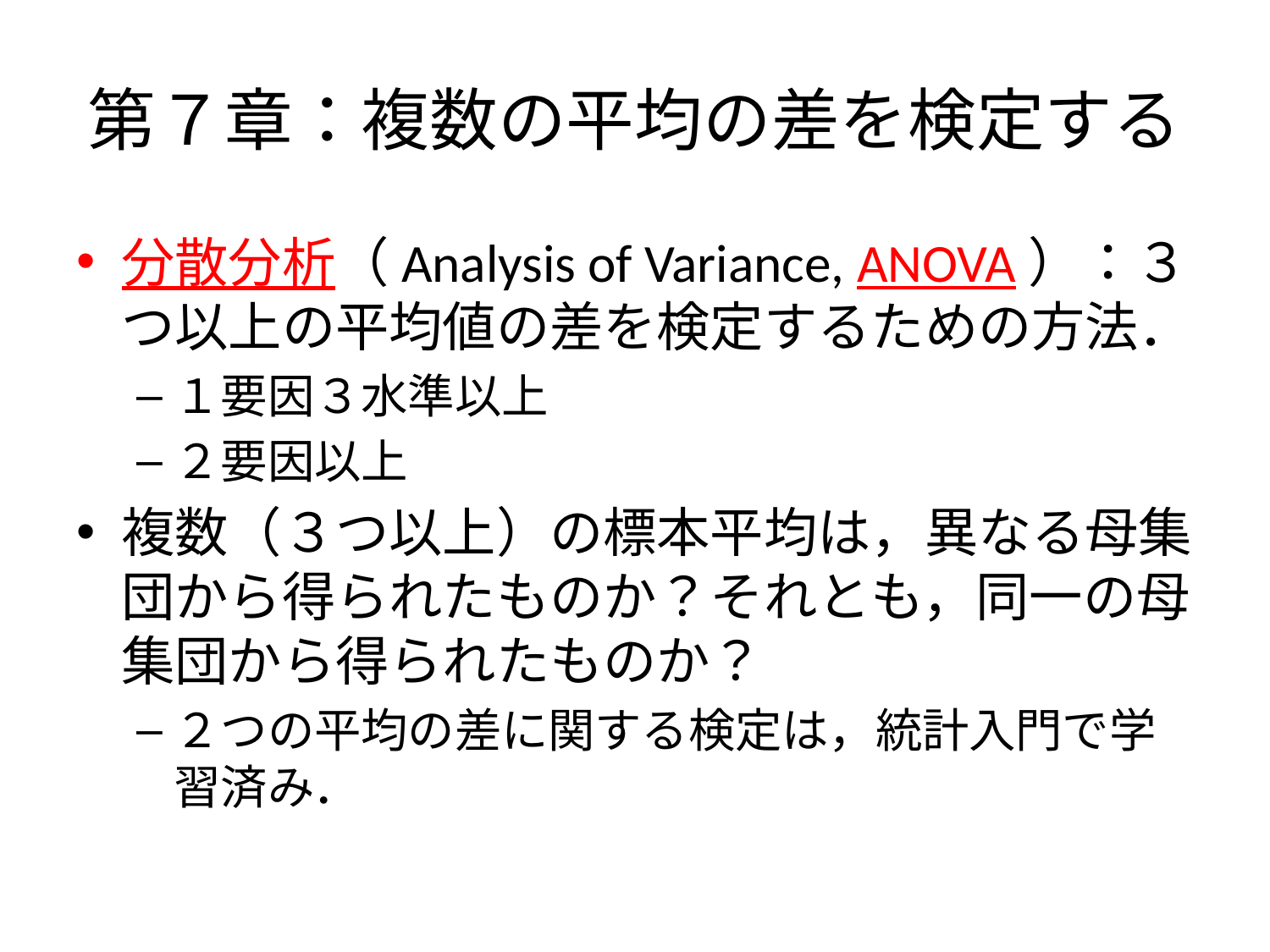

# 第７章：複数の平均の差を検定する
分散分析（Analysis of Variance, ANOVA）：３つ以上の平均値の差を検定するための方法．
１要因３水準以上
２要因以上
複数（３つ以上）の標本平均は，異なる母集団から得られたものか？それとも，同一の母集団から得られたものか？
２つの平均の差に関する検定は，統計入門で学習済み．